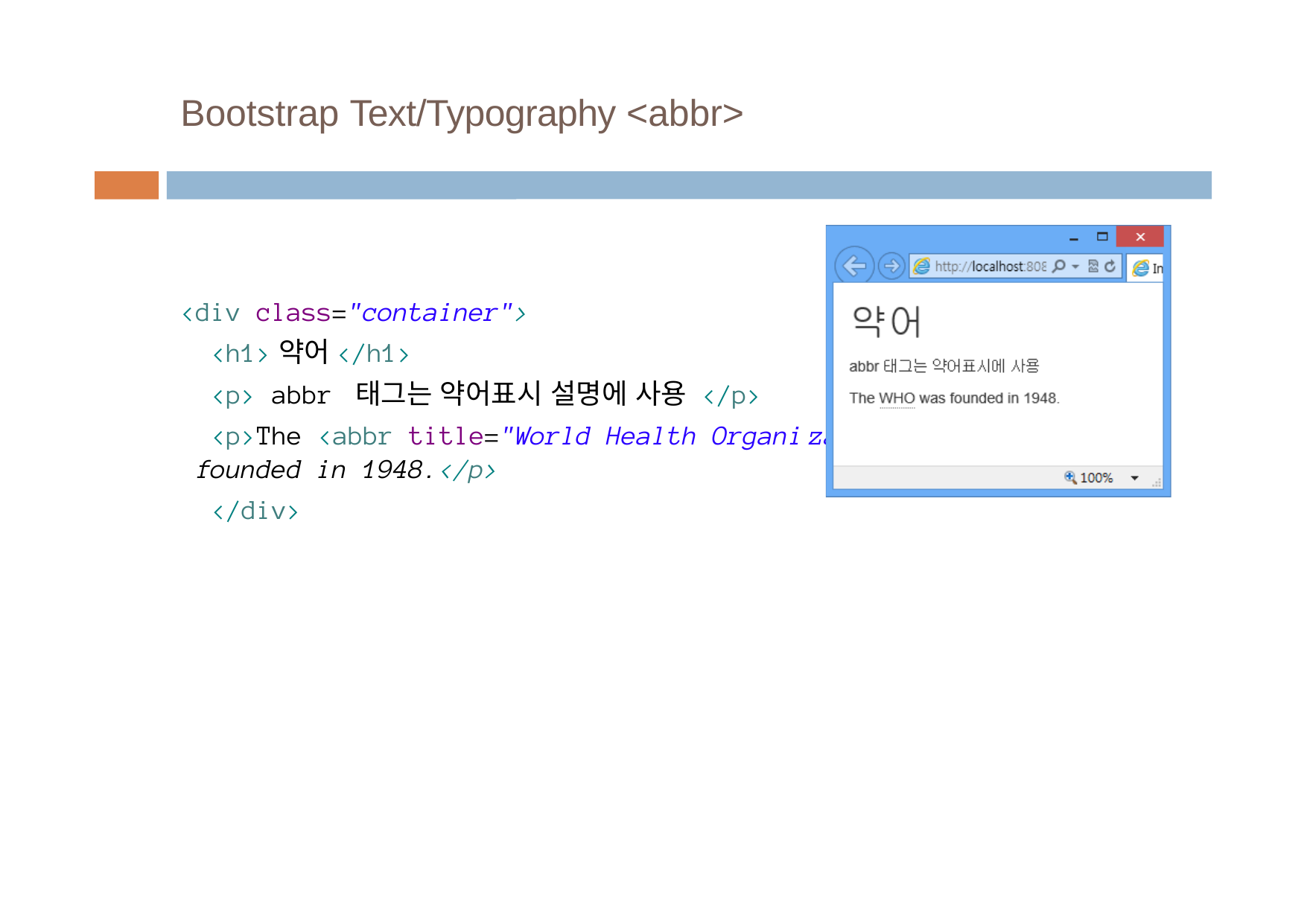

# Bootstrap Text/Typography <abbr>

<div class="container">
<h1>약어</h1>
<p> abbr 태그는 약어표시 설명에 사용 </p>
<p>The <abbr title="World Health Organi  founded in 1948.</p>
</div>
zation">WHO</abbr> was